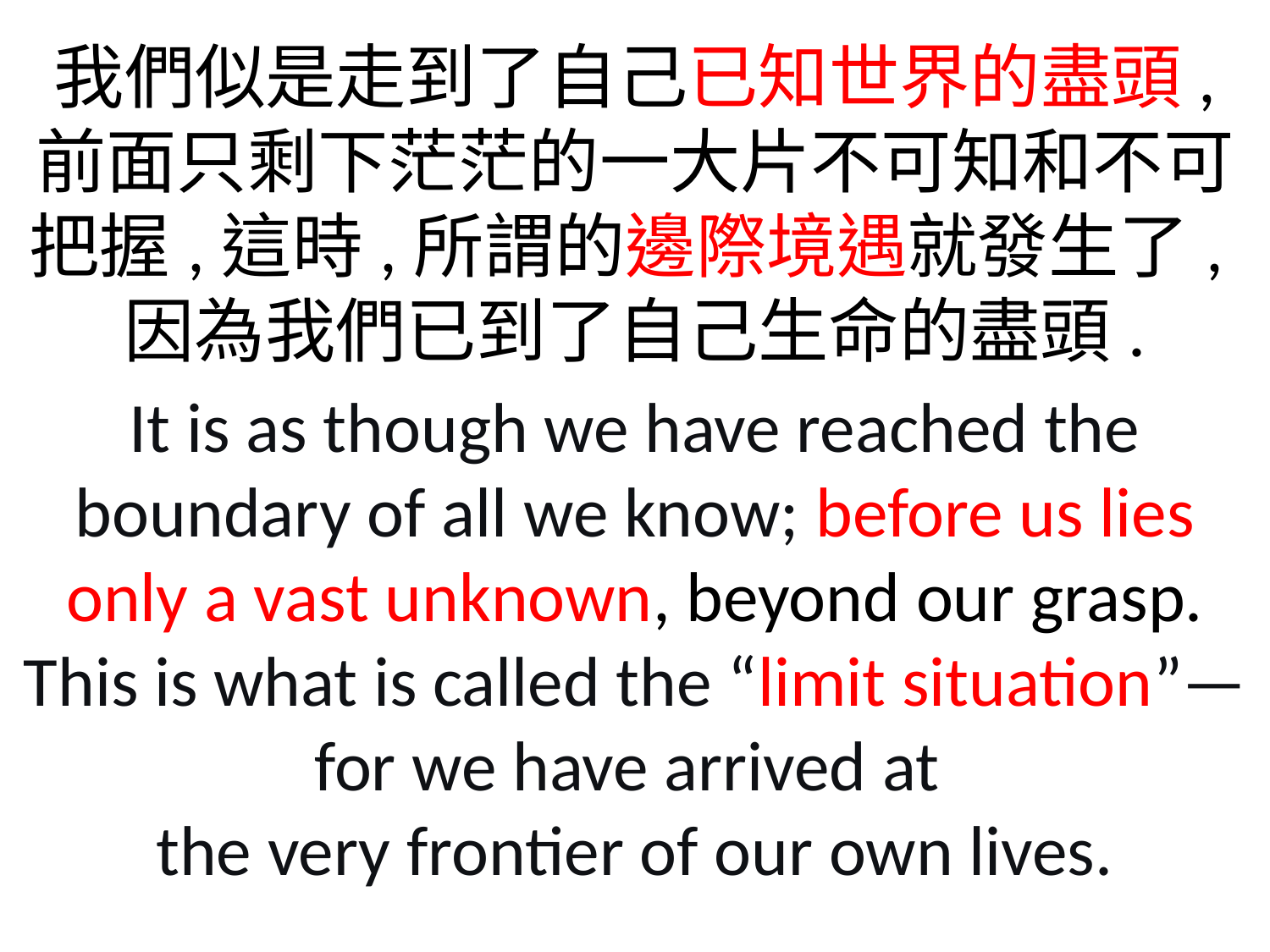

我們似是走到了自己已知世界的盡頭,
前面只剩下茫茫的一大片不可知和不可把握,這時,所謂的邊際境遇就發生了,因為我們已到了自己生命的盡頭.
It is as though we have reached the boundary of all we know; before us lies only a vast unknown, beyond our grasp. This is what is called the “limit situation”—for we have arrived at
the very frontier of our own lives.